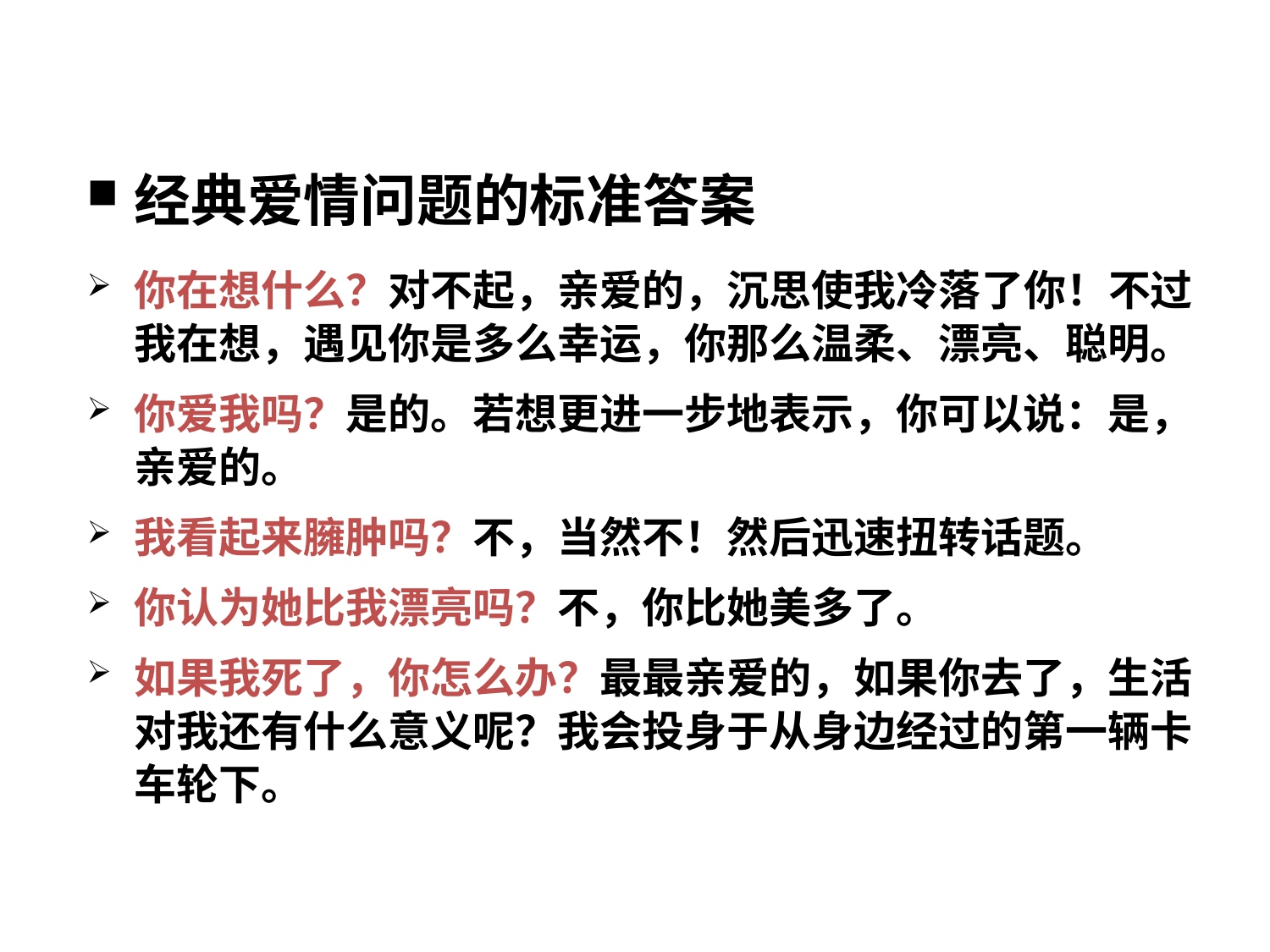

经典爱情问题的标准答案
你在想什么？对不起，亲爱的，沉思使我冷落了你！不过我在想，遇见你是多么幸运，你那么温柔、漂亮、聪明。
你爱我吗？是的。若想更进一步地表示，你可以说：是，亲爱的。
我看起来臃肿吗？不，当然不！然后迅速扭转话题。
你认为她比我漂亮吗？不，你比她美多了。
如果我死了，你怎么办？最最亲爱的，如果你去了，生活对我还有什么意义呢？我会投身于从身边经过的第一辆卡车轮下。